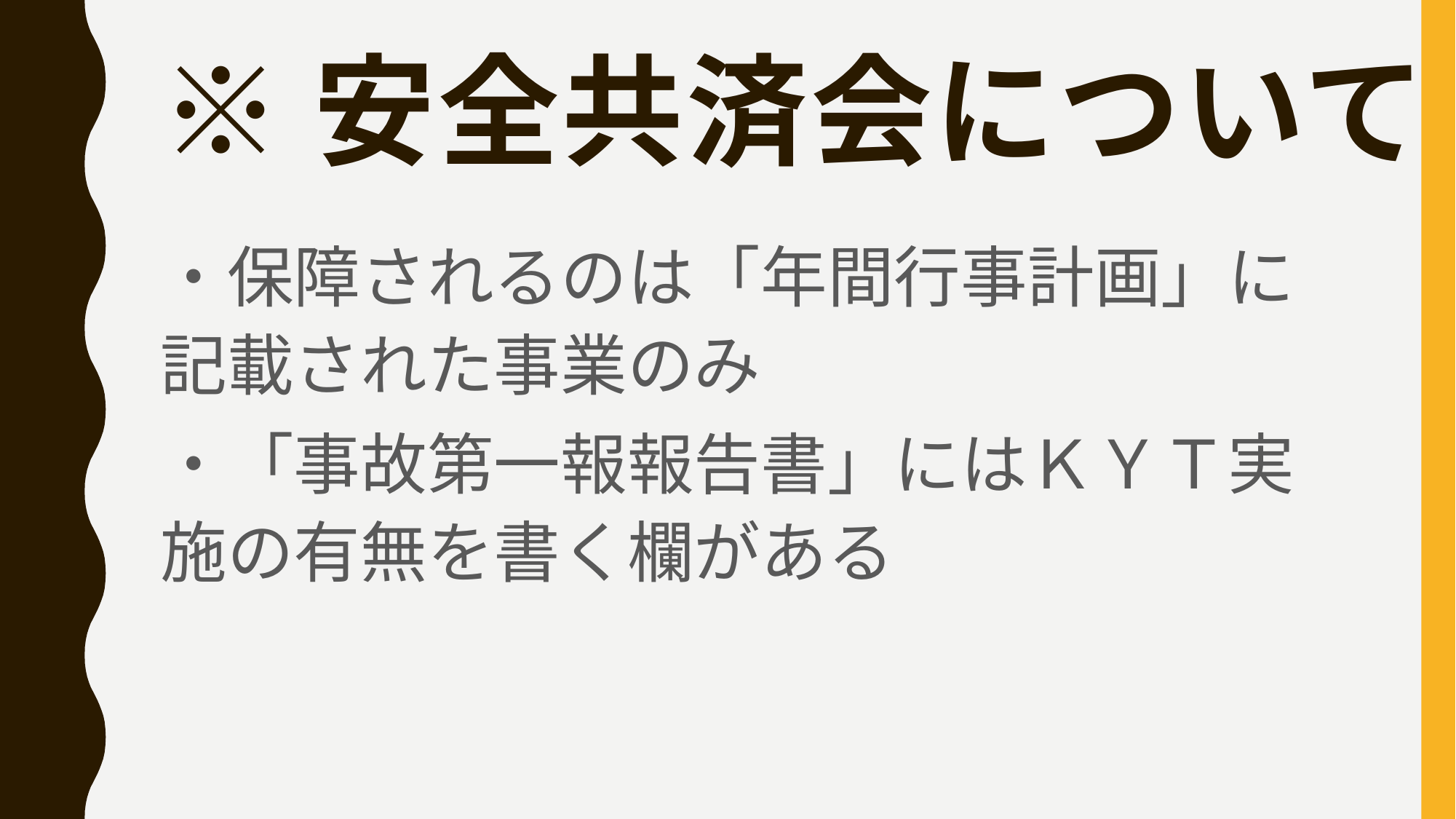

# ※安全共済会について
・保障されるのは「年間行事計画」に記載された事業のみ
・「事故第一報報告書」にはＫＹＴ実施の有無を書く欄がある